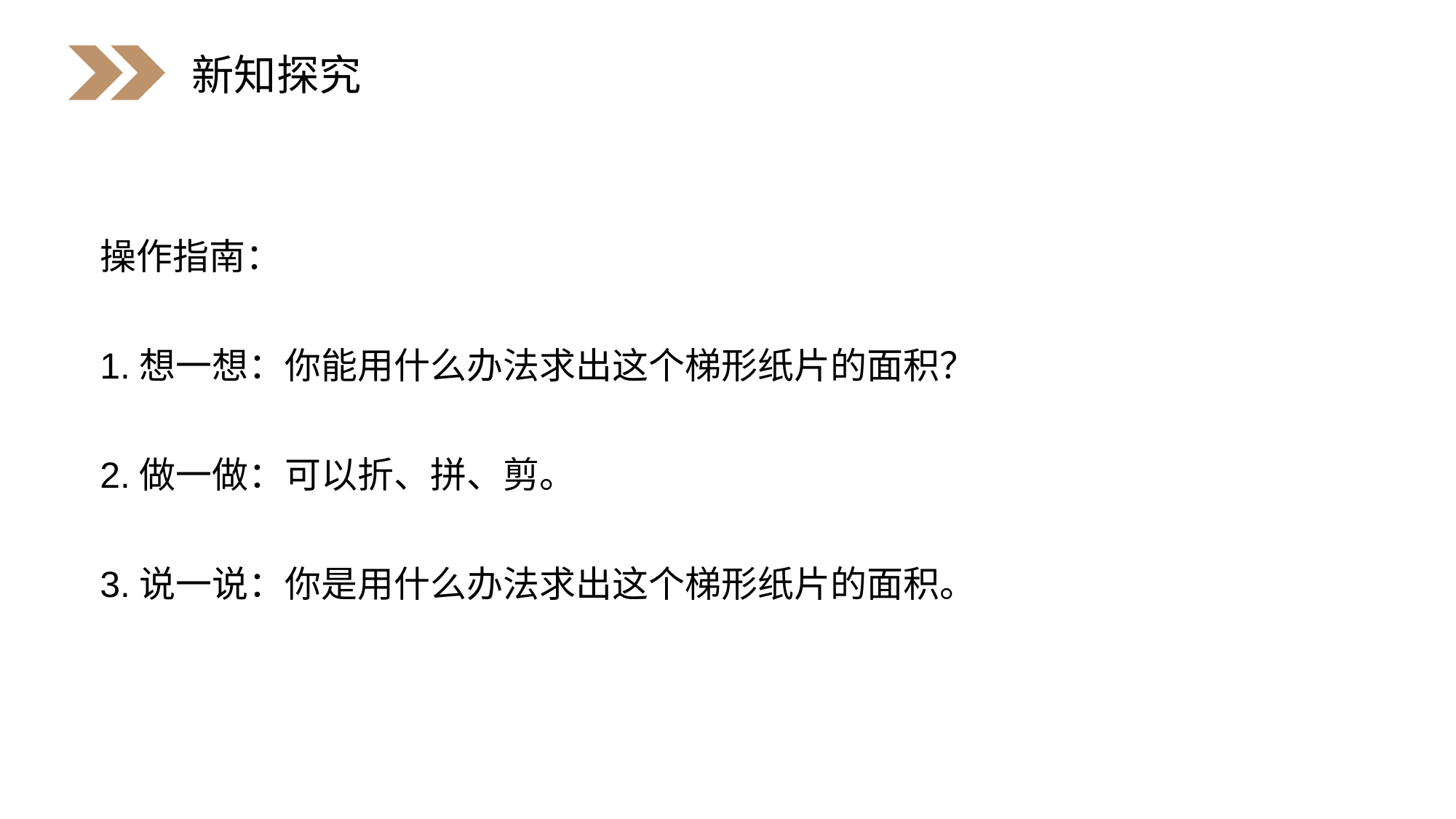

新知探究
操作指南：
1.想一想：你能用什么办法求出这个梯形纸片的面积？
2.做一做：可以折、拼、剪。
3.说一说：你是用什么办法求出这个梯形纸片的面积。